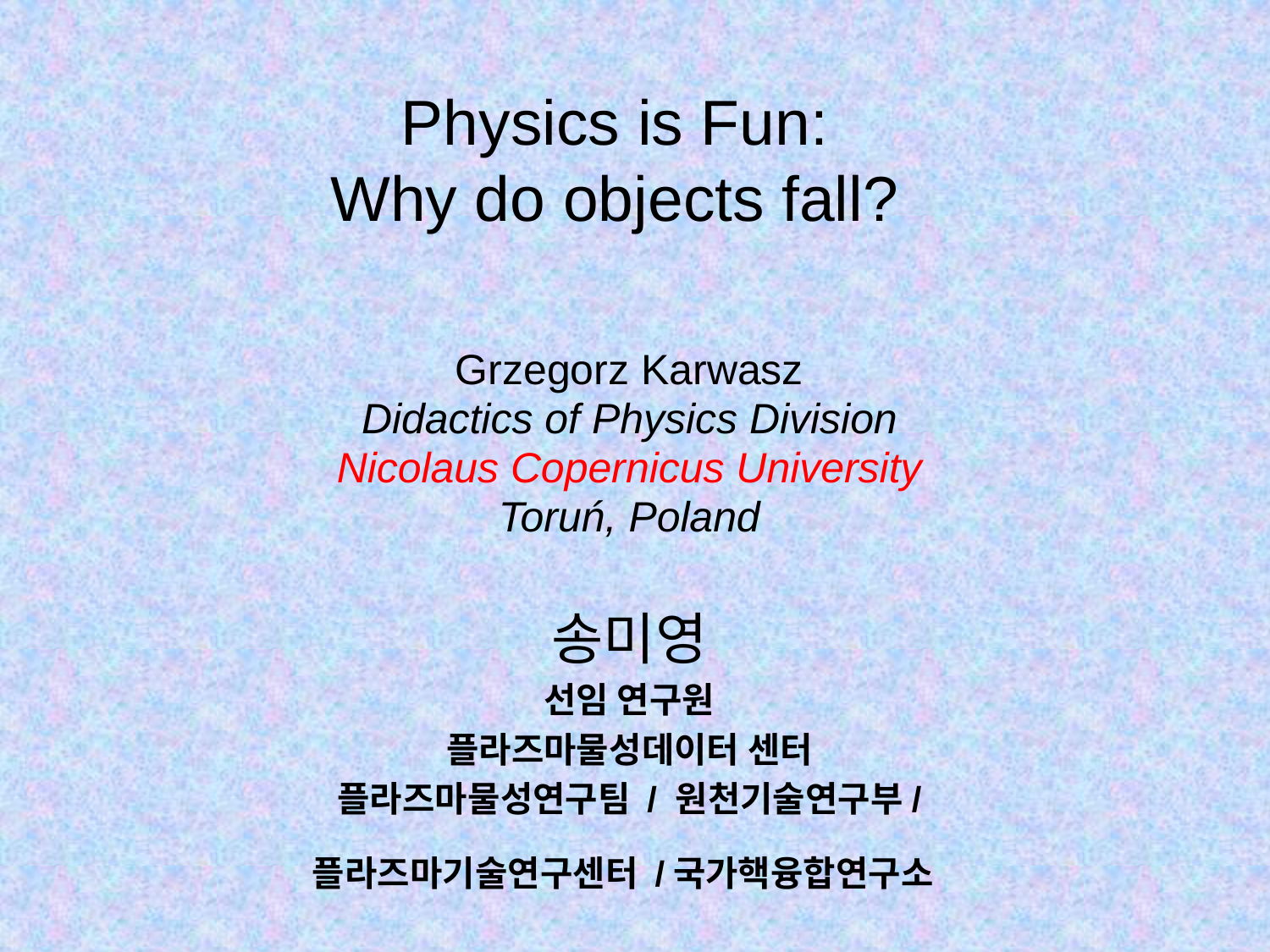

# Physics is Fun: Why do objects fall?
Grzegorz Karwasz
Didactics of Physics Division
Nicolaus Copernicus University
Toruń, Poland

송미영
선임 연구원
플라즈마물성데이터 센터
플라즈마물성연구팀 / 원천기술연구부/
플라즈마기술연구센터 /국가핵융합연구소